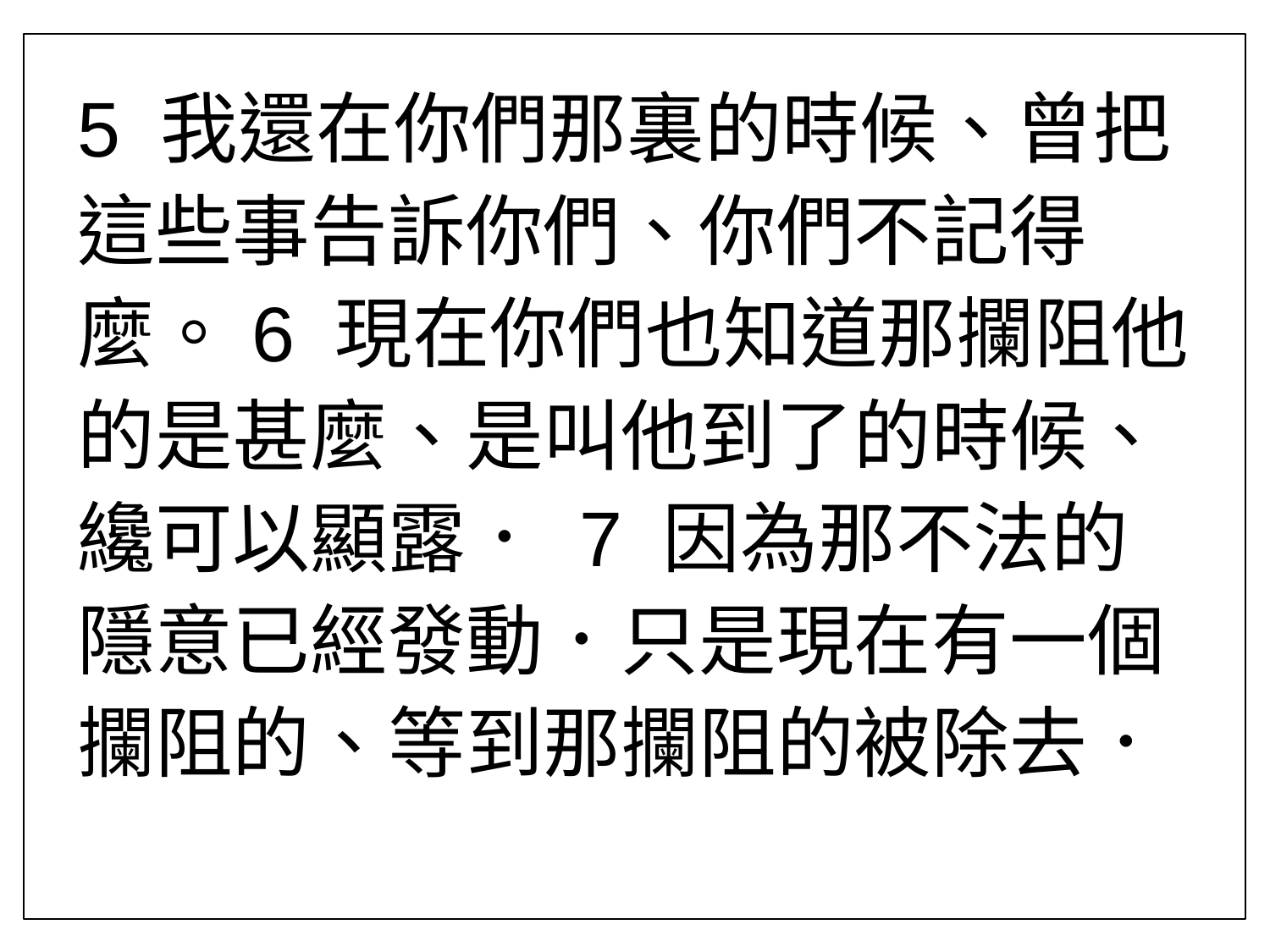

5 我還在你們那裏的時候、曾把這些事告訴你們、你們不記得麼。6 現在你們也知道那攔阻他的是甚麼、是叫他到了的時候、纔可以顯露． 7 因為那不法的隱意已經發動．只是現在有一個攔阻的、等到那攔阻的被除去．